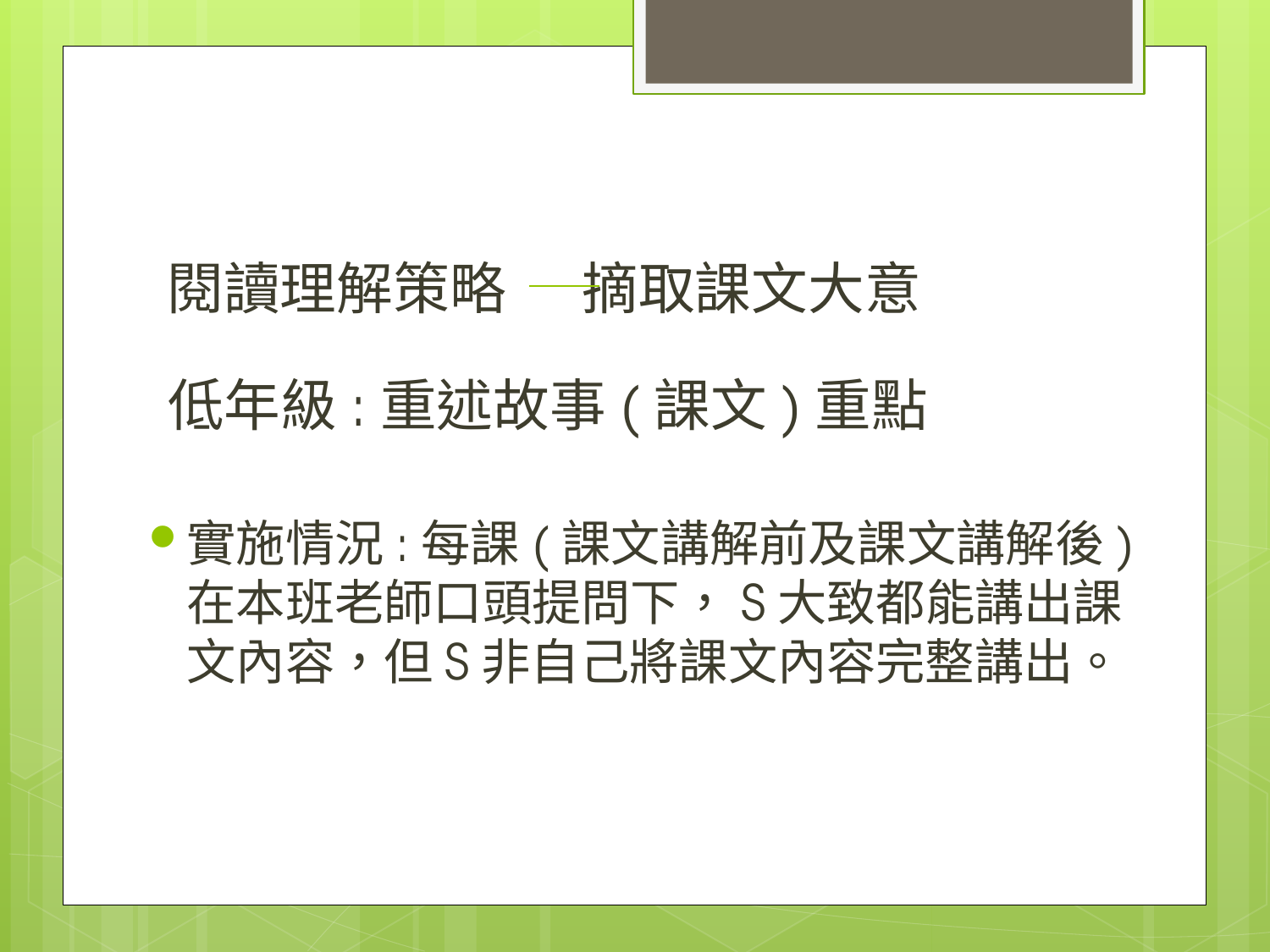

閱讀理解策略      摘取課文大意
低年級:重述故事(課文)重點
實施情況:每課(課文講解前及課文講解後) 在本班老師口頭提問下，S大致都能講出課文內容，但S非自己將課文內容完整講出。